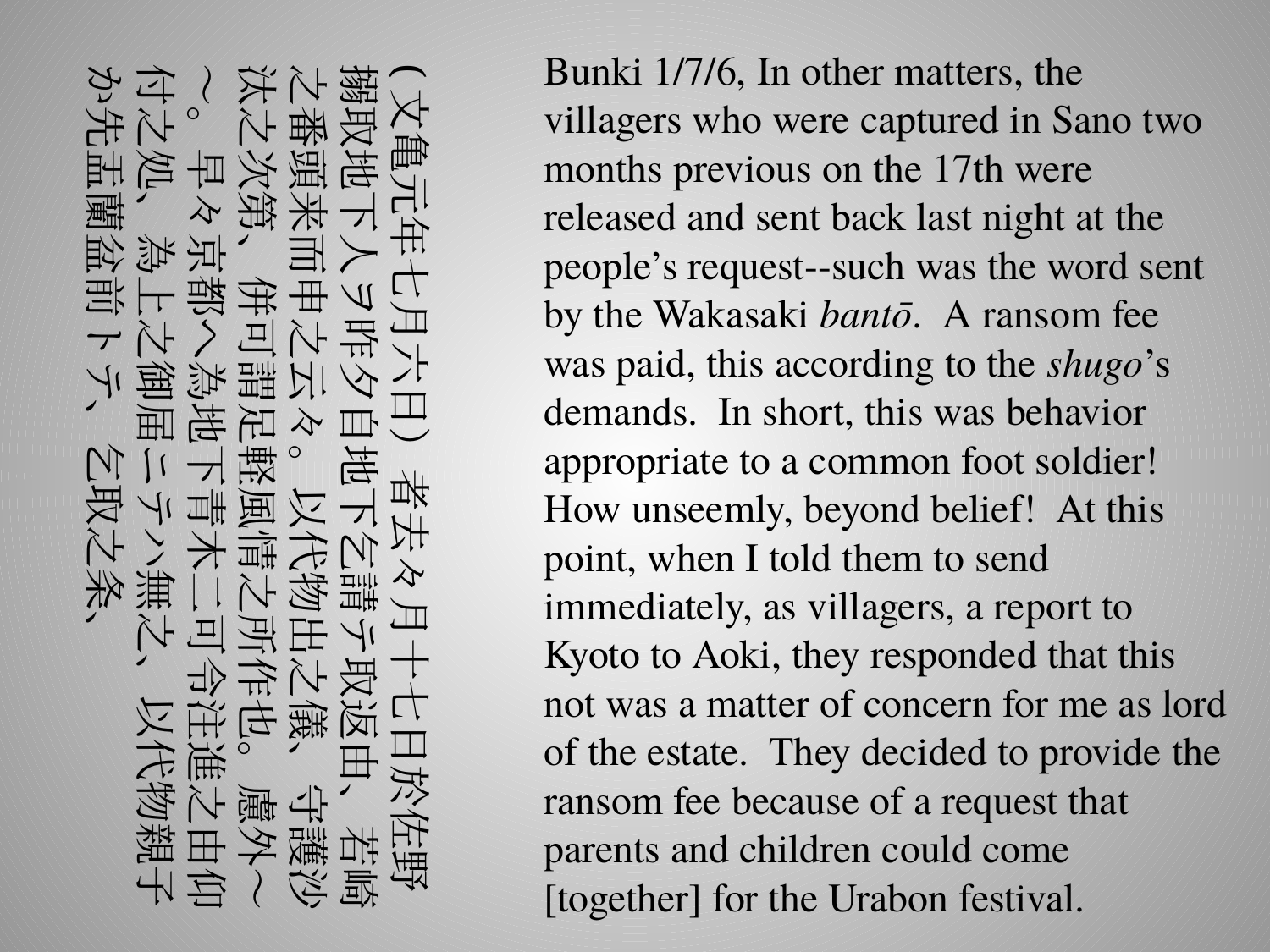

Bunki 1/7/6, In other matters, the villagers who were captured in Sano two months previous on the 17th were released and sent back last night at the people’s request--such was the word sent by the Wakasaki bantō.  A ransom fee was paid, this according to the shugo’s demands.  In short, this was behavior appropriate to a common foot soldier!  How unseemly, beyond belief!  At this point, when I told them to send immediately, as villagers, a report to Kyoto to Aoki, they responded that this not was a matter of concern for me as lord of the estate.  They decided to provide the ransom fee because of a request that parents and children could come [together] for the Urabon festival.
(文亀元年七月六日）者去々月十七日於佐野搦取地下人ヲ昨夕自地下乞請テ取返由、若崎之番頭来而申之云々。以代物出之儀、守護沙汰之次第、併可謂足軽風情之所作也。慮外〜〜。早々京都へ為地下青木二可令注進之由仰付之処、為上之御届ニテハ無之、以代物親子か先盂蘭盆前トテ、乞取之条、